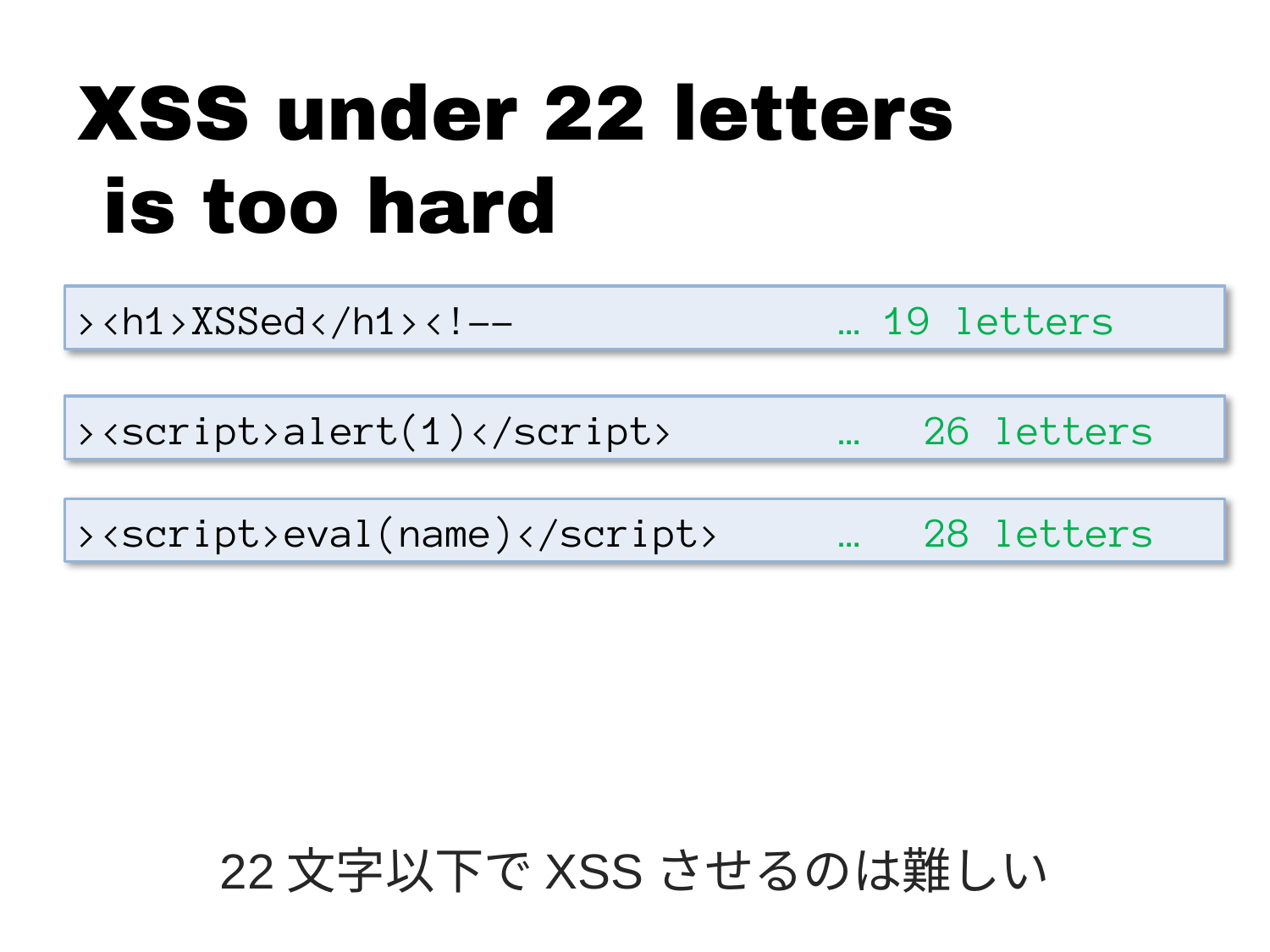

XSS under 22 letters
 is too hard
><h1>XSSed</h1><!--			… 19 letters
><script>alert(1)</script>		…　26 letters
><script>eval(name)</script>	…　28 letters
22文字以下でXSSさせるのは難しい